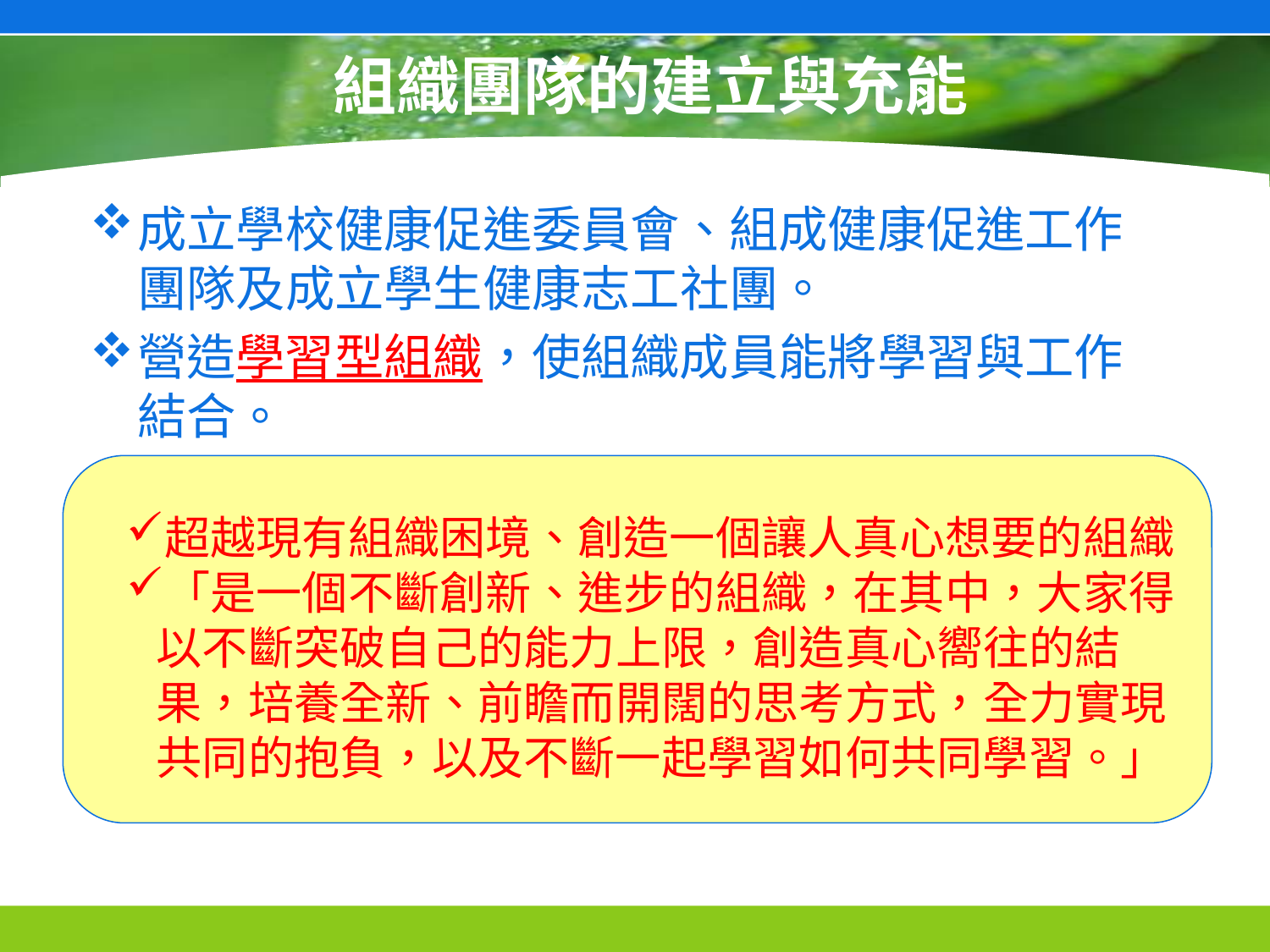

# 組織團隊的建立與充能
成立學校健康促進委員會、組成健康促進工作團隊及成立學生健康志工社團。
營造學習型組織，使組織成員能將學習與工作結合。

超越現有組織困境、創造一個讓人真心想要的組織
「是一個不斷創新、進步的組織，在其中，大家得以不斷突破自己的能力上限，創造真心嚮往的結果，培養全新、前瞻而開闊的思考方式，全力實現共同的抱負，以及不斷一起學習如何共同學習。」